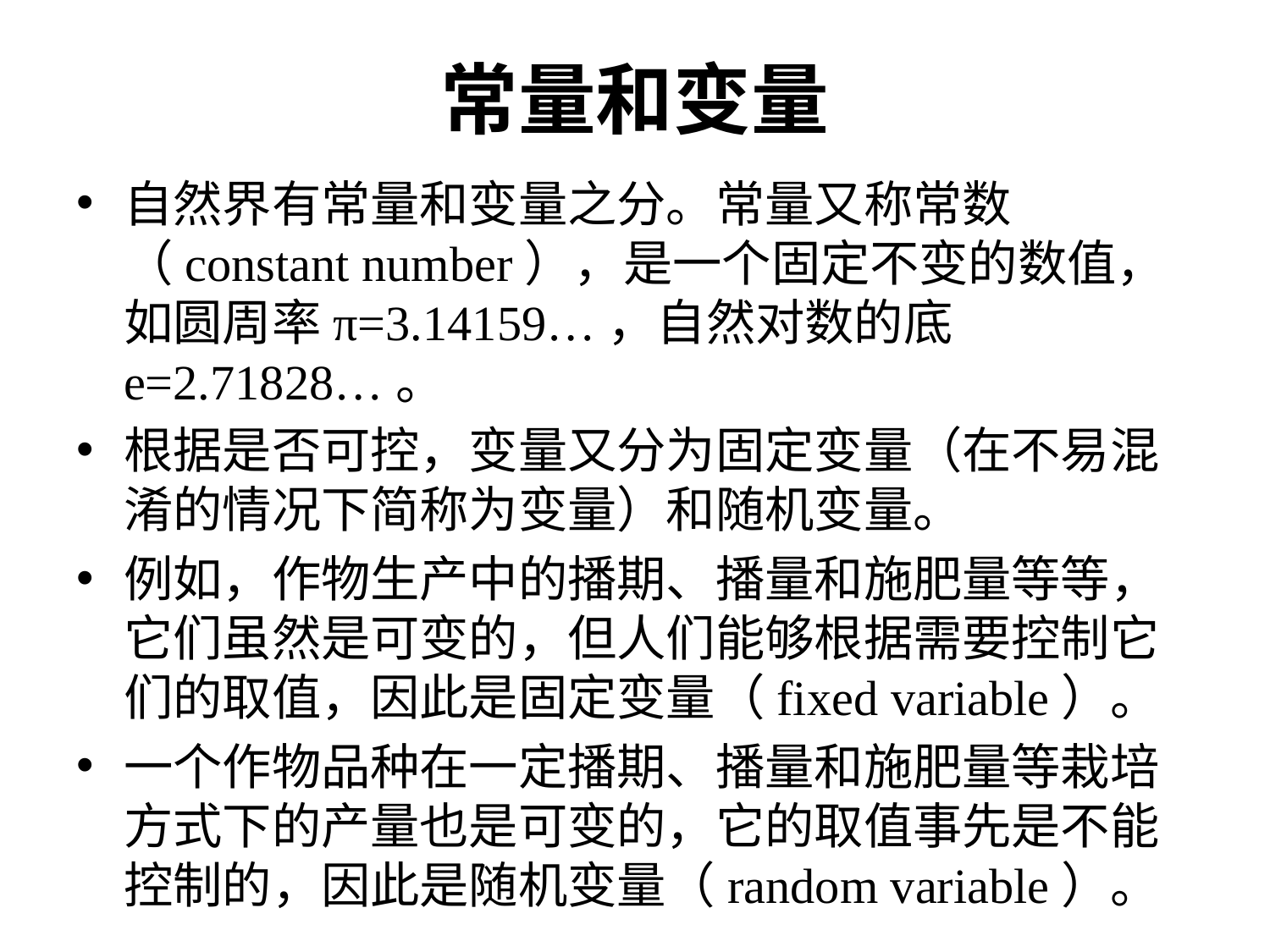

# 常量和变量
自然界有常量和变量之分。常量又称常数（constant number），是一个固定不变的数值，如圆周率π=3.14159…，自然对数的底e=2.71828…。
根据是否可控，变量又分为固定变量（在不易混淆的情况下简称为变量）和随机变量。
例如，作物生产中的播期、播量和施肥量等等，它们虽然是可变的，但人们能够根据需要控制它们的取值，因此是固定变量（fixed variable）。
一个作物品种在一定播期、播量和施肥量等栽培方式下的产量也是可变的，它的取值事先是不能控制的，因此是随机变量（random variable）。